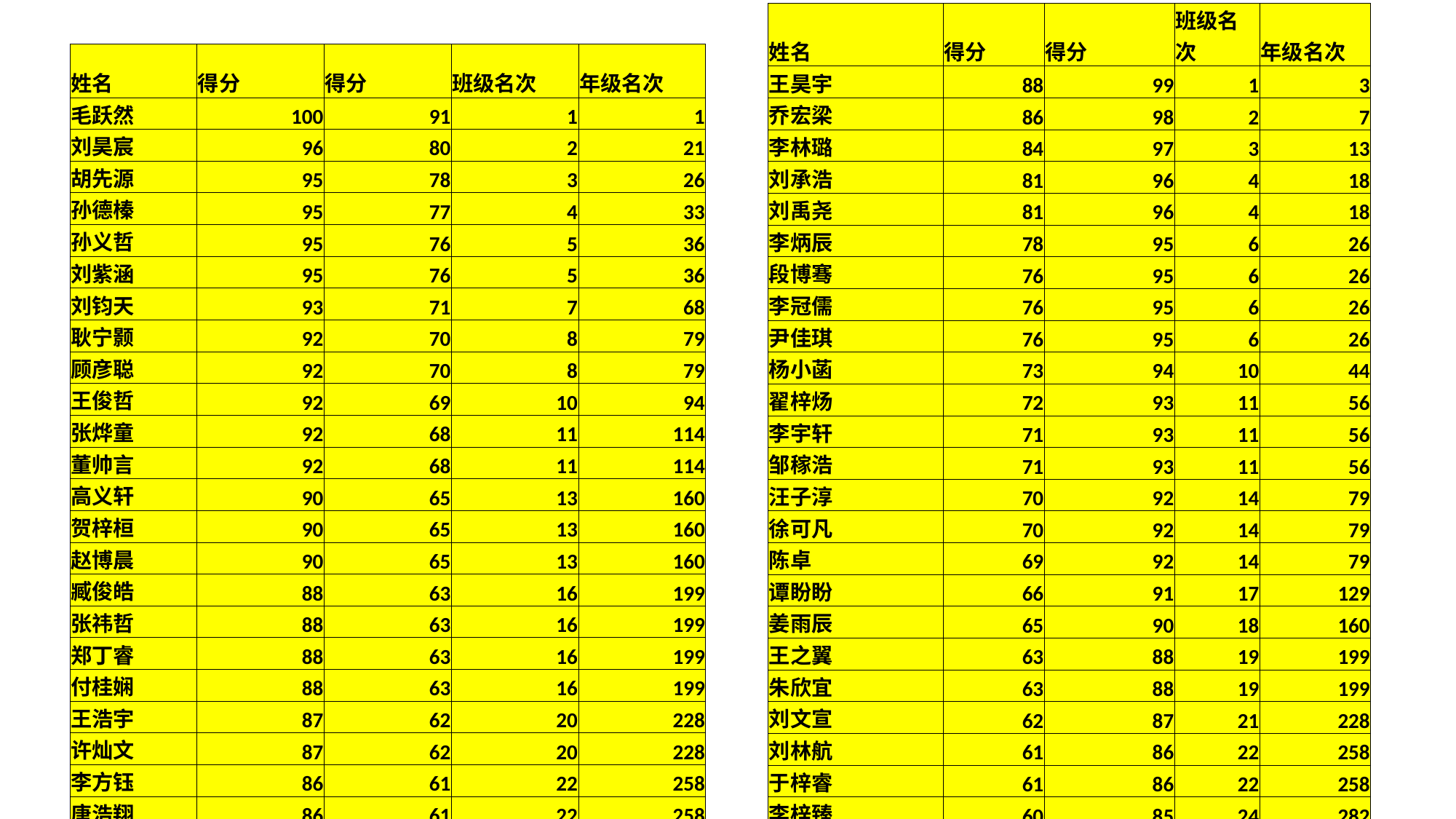

| 姓名 | 得分 | 得分 | 班级名次 | 年级名次 |
| --- | --- | --- | --- | --- |
| 王昊宇 | 88 | 99 | 1 | 3 |
| 乔宏梁 | 86 | 98 | 2 | 7 |
| 李林璐 | 84 | 97 | 3 | 13 |
| 刘承浩 | 81 | 96 | 4 | 18 |
| 刘禹尧 | 81 | 96 | 4 | 18 |
| 李炳辰 | 78 | 95 | 6 | 26 |
| 段博骞 | 76 | 95 | 6 | 26 |
| 李冠儒 | 76 | 95 | 6 | 26 |
| 尹佳琪 | 76 | 95 | 6 | 26 |
| 杨小菡 | 73 | 94 | 10 | 44 |
| 翟梓炀 | 72 | 93 | 11 | 56 |
| 李宇轩 | 71 | 93 | 11 | 56 |
| 邹稼浩 | 71 | 93 | 11 | 56 |
| 汪子淳 | 70 | 92 | 14 | 79 |
| 徐可凡 | 70 | 92 | 14 | 79 |
| 陈卓 | 69 | 92 | 14 | 79 |
| 谭盼盼 | 66 | 91 | 17 | 129 |
| 姜雨辰 | 65 | 90 | 18 | 160 |
| 王之翼 | 63 | 88 | 19 | 199 |
| 朱欣宜 | 63 | 88 | 19 | 199 |
| 刘文宣 | 62 | 87 | 21 | 228 |
| 刘林航 | 61 | 86 | 22 | 258 |
| 于梓睿 | 61 | 86 | 22 | 258 |
| 李梓臻 | 60 | 85 | 24 | 282 |
| 王一诺 | 60 | 85 | 24 | 282 |
| 魏子宜 | 60 | 85 | 24 | 282 |
| 夏睿天 | 60 | 85 | 24 | 282 |
| 姓名 | 得分 | 得分 | 班级名次 | 年级名次 |
| --- | --- | --- | --- | --- |
| 毛跃然 | 100 | 91 | 1 | 1 |
| 刘昊宸 | 96 | 80 | 2 | 21 |
| 胡先源 | 95 | 78 | 3 | 26 |
| 孙德榛 | 95 | 77 | 4 | 33 |
| 孙义哲 | 95 | 76 | 5 | 36 |
| 刘紫涵 | 95 | 76 | 5 | 36 |
| 刘钧天 | 93 | 71 | 7 | 68 |
| 耿宁颢 | 92 | 70 | 8 | 79 |
| 顾彦聪 | 92 | 70 | 8 | 79 |
| 王俊哲 | 92 | 69 | 10 | 94 |
| 张烨童 | 92 | 68 | 11 | 114 |
| 董帅言 | 92 | 68 | 11 | 114 |
| 高义轩 | 90 | 65 | 13 | 160 |
| 贺梓桓 | 90 | 65 | 13 | 160 |
| 赵博晨 | 90 | 65 | 13 | 160 |
| 臧俊皓 | 88 | 63 | 16 | 199 |
| 张祎哲 | 88 | 63 | 16 | 199 |
| 郑丁睿 | 88 | 63 | 16 | 199 |
| 付桂娴 | 88 | 63 | 16 | 199 |
| 王浩宇 | 87 | 62 | 20 | 228 |
| 许灿文 | 87 | 62 | 20 | 228 |
| 李方钰 | 86 | 61 | 22 | 258 |
| 唐浩翔 | 86 | 61 | 22 | 258 |
| 成成 | 85 | 60 | 24 | 282 |